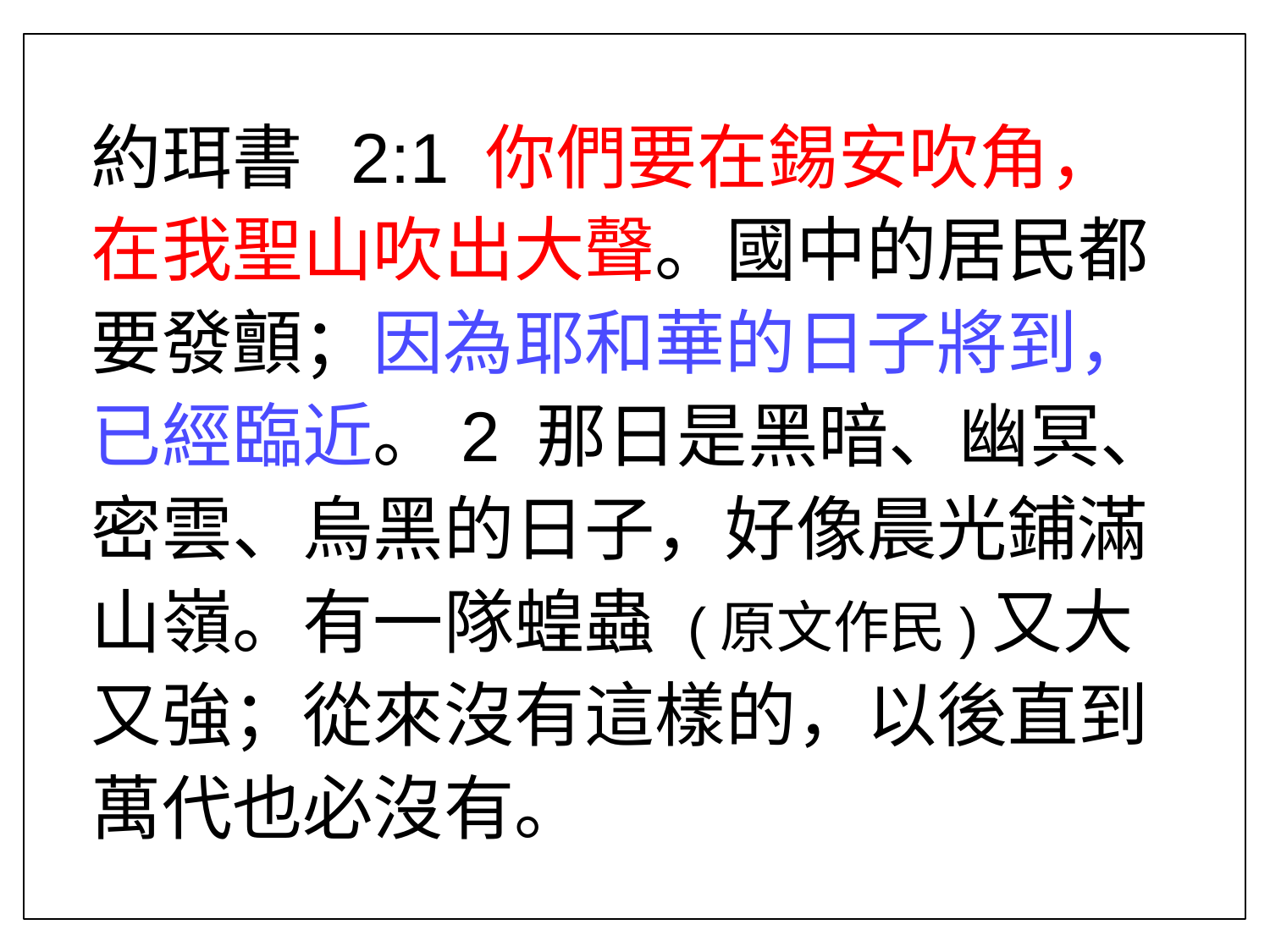

約珥書  2:1 你們要在錫安吹角，在我聖山吹出大聲。國中的居民都要發顫；因為耶和華的日子將到，已經臨近。2 那日是黑暗、幽冥、密雲、烏黑的日子，好像晨光鋪滿山嶺。有一隊蝗蟲 (原文作民)又大又強；從來沒有這樣的，以後直到萬代也必沒有。